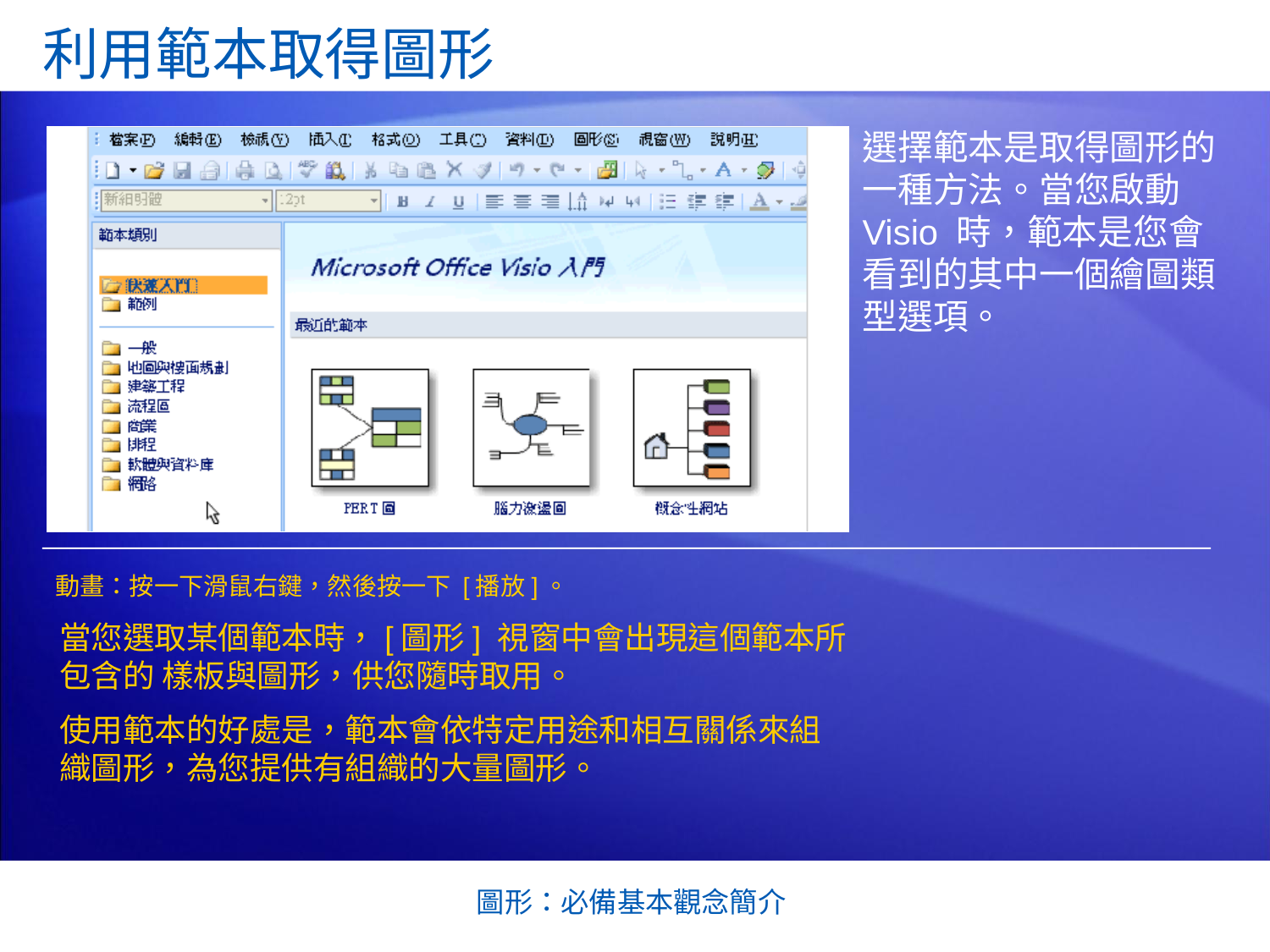

利用範本取得圖形
選擇範本是取得圖形的一種方法。當您啟動 Visio 時，範本是您會看到的其中一個繪圖類型選項。

動畫：按一下滑鼠右鍵，然後按一下 [播放]。
當您選取某個範本時，[圖形] 視窗中會出現這個範本所包含的 樣板與圖形，供您隨時取用。
使用範本的好處是，範本會依特定用途和相互關係來組織圖形，為您提供有組織的大量圖形。
圖形：必備基本觀念簡介